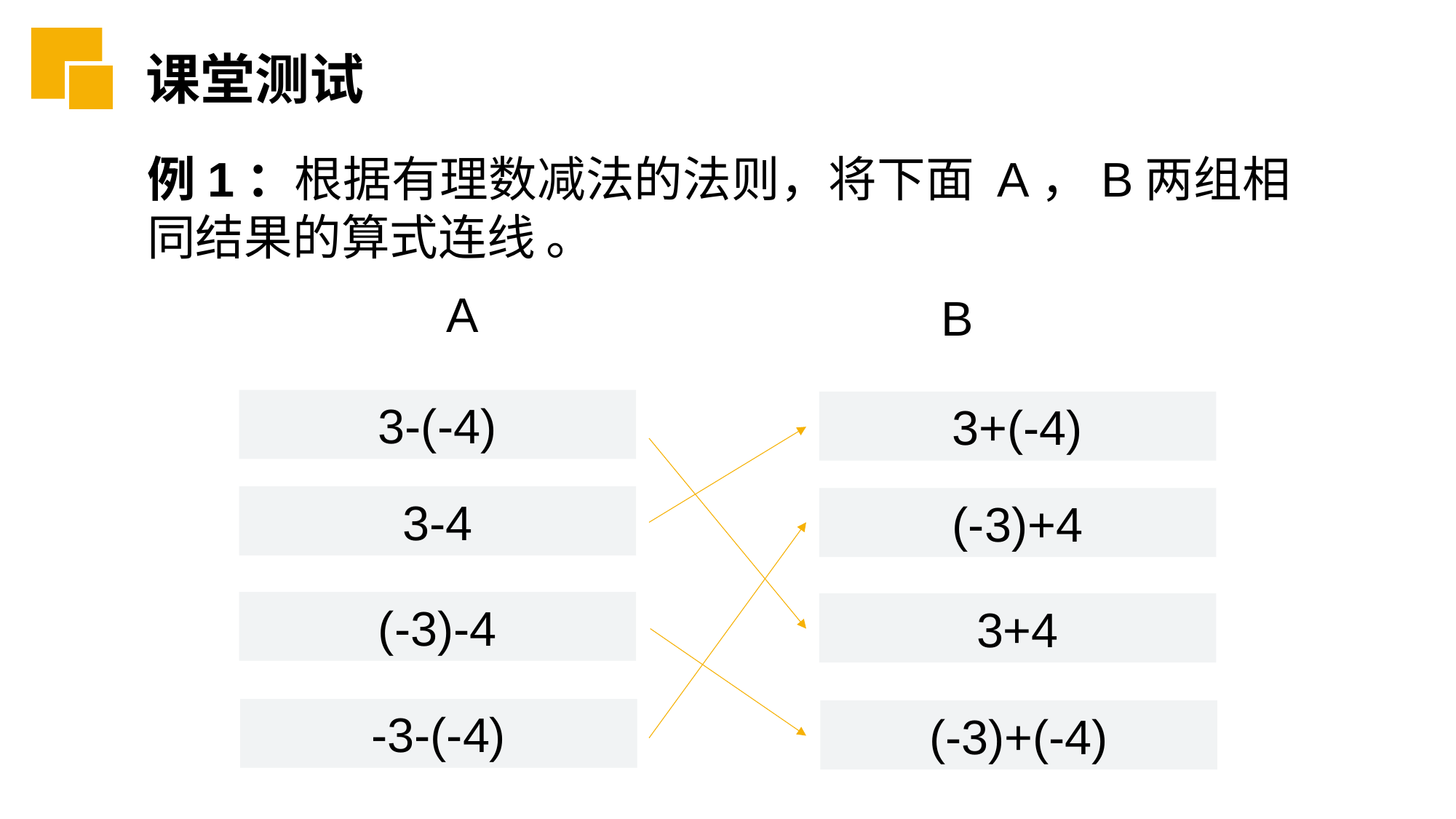

课堂测试
例1：根据有理数减法的法则，将下面 A，B两组相同结果的算式连线 。
A
B
3-(-4)
3+(-4)
3-4
(-3)+4
(-3)-4
3+4
-3-(-4)
(-3)+(-4)